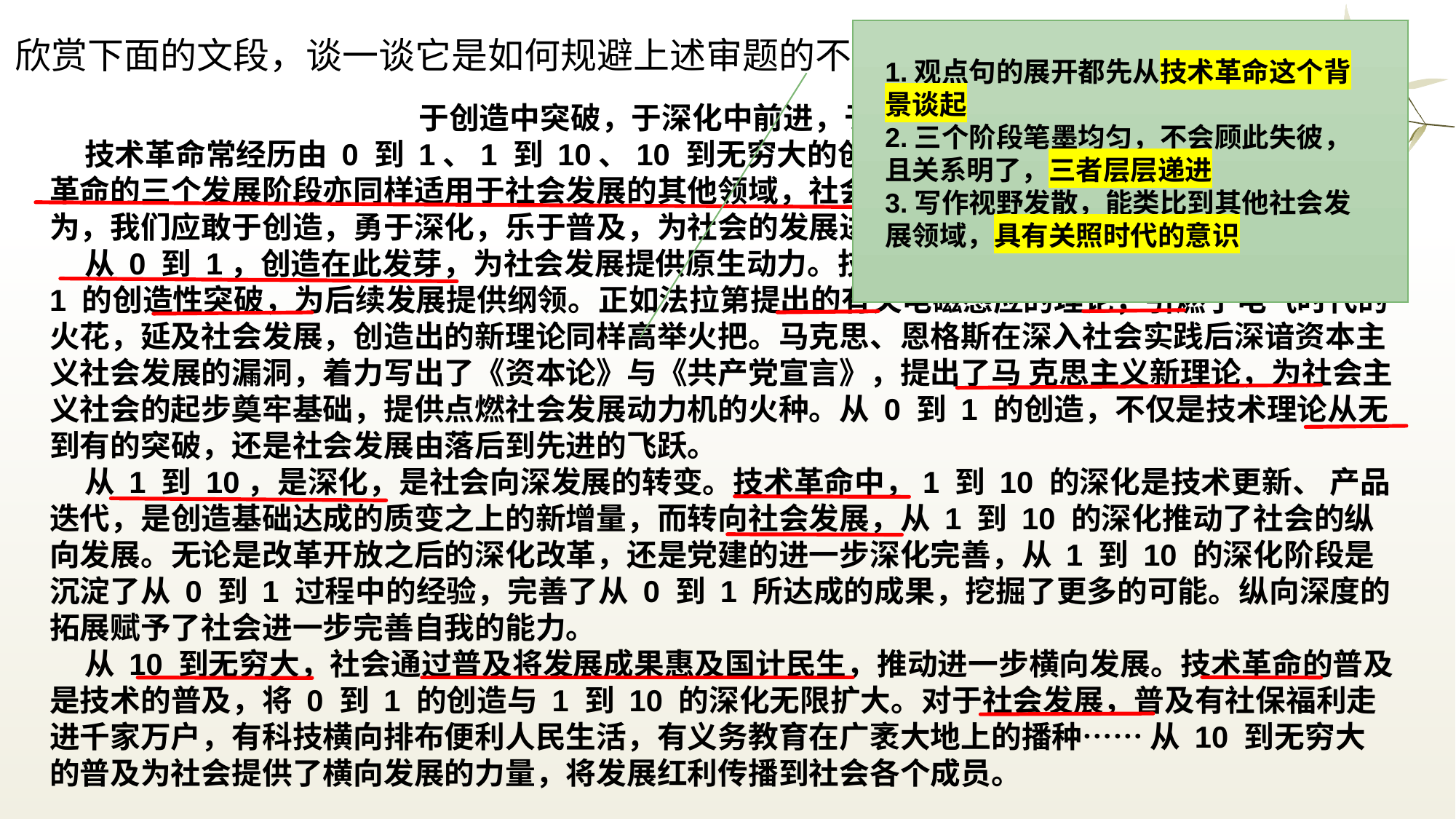

# 欣赏下面的文段，谈一谈它是如何规避上述审题的不足。

1.观点句的展开都先从技术革命这个背景谈起
2.三个阶段笔墨均匀，不会顾此失彼，且关系明了，三者层层递进
3.写作视野发散，能类比到其他社会发展领域，具有关照时代的意识

于创造中突破，于深化中前进，于普及中传播
    技术革命常经历由 0 到 1、1 到 10、10 到无穷大的创造、深化、普及的三个阶段。而这技术革命的三个发展阶段亦同样适用于社会发展的其他领域，社会发展离不开创造、深化和普及。 故我认为，我们应敢于创造，勇于深化，乐于普及，为社会的发展进步赋能。
    从 0 到 1，创造在此发芽，为社会发展提供原生动力。技术革命中，新理论的提出意味着从0 到 1 的创造性突破，为后续发展提供纲领。正如法拉第提出的有关电磁感应的理论，引燃了电气时代的火花，延及社会发展，创造出的新理论同样高举火把。马克思、恩格斯在深入社会实践后深谙资本主义社会发展的漏洞，着力写出了《资本论》与《共产党宣言》，提出了马 克思主义新理论，为社会主义社会的起步奠牢基础，提供点燃社会发展动力机的火种。从 0 到 1 的创造，不仅是技术理论从无到有的突破，还是社会发展由落后到先进的飞跃。
    从 1 到 10，是深化，是社会向深发展的转变。技术革命中，1 到 10 的深化是技术更新、 产品迭代，是创造基础达成的质变之上的新增量，而转向社会发展，从 1 到 10 的深化推动了社会的纵向发展。无论是改革开放之后的深化改革，还是党建的进一步深化完善，从 1 到 10 的深化阶段是沉淀了从 0 到 1 过程中的经验，完善了从 0 到 1 所达成的成果，挖掘了更多的可能。纵向深度的拓展赋予了社会进一步完善自我的能力。
    从 10 到无穷大，社会通过普及将发展成果惠及国计民生，推动进一步横向发展。技术革命的普及是技术的普及，将 0 到 1 的创造与 1 到 10 的深化无限扩大。对于社会发展，普及有社保福利走进千家万户，有科技横向排布便利人民生活，有义务教育在广袤大地上的播种…… 从 10 到无穷大的普及为社会提供了横向发展的力量，将发展红利传播到社会各个成员。